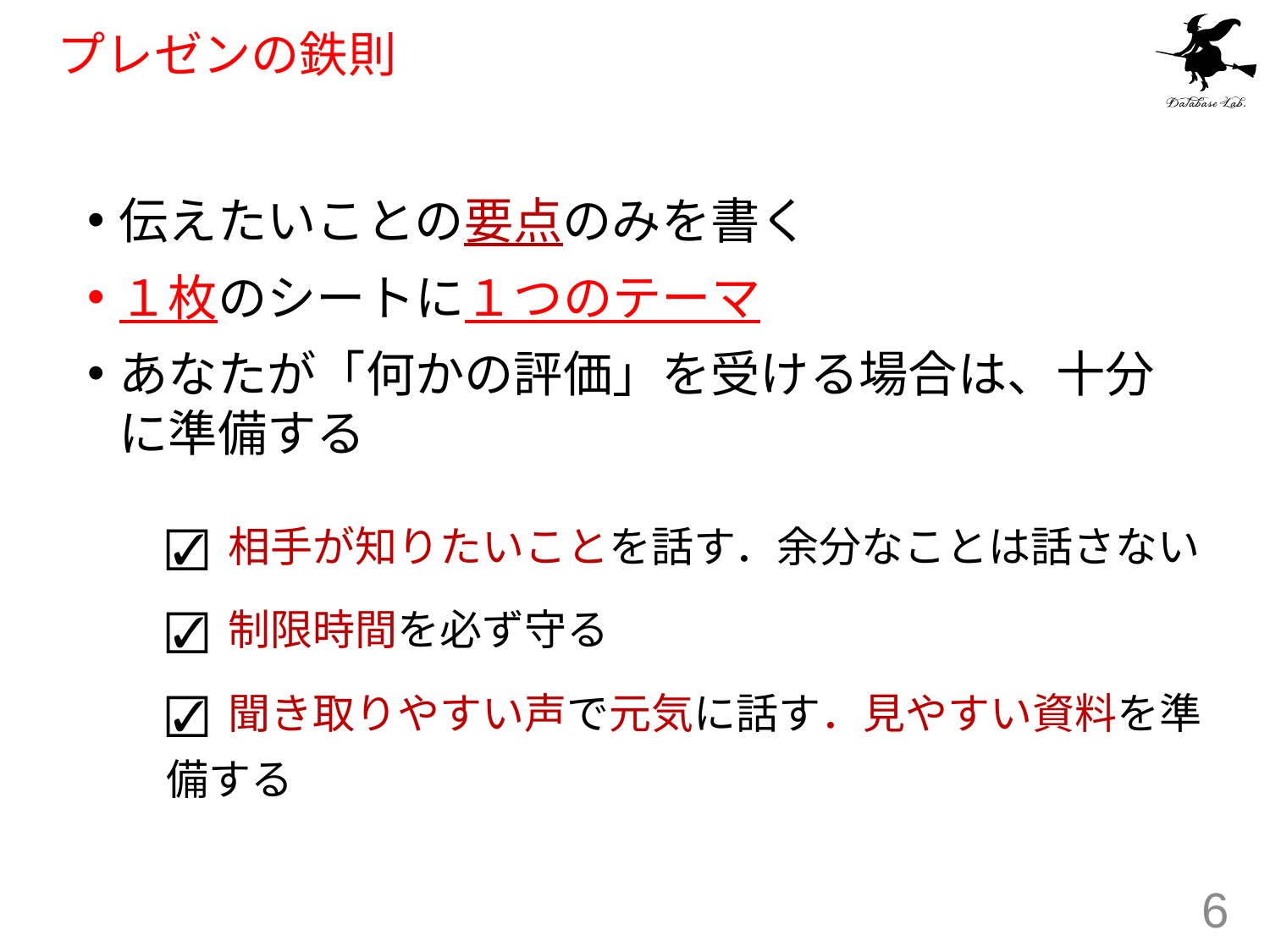

# プレゼンの鉄則
伝えたいことの要点のみを書く
１枚のシートに１つのテーマ
あなたが「何かの評価」を受ける場合は、十分に準備する

☑ 相手が知りたいことを話す．余分なことは話さない
☑ 制限時間を必ず守る
☑ 聞き取りやすい声で元気に話す．見やすい資料を準備する

6